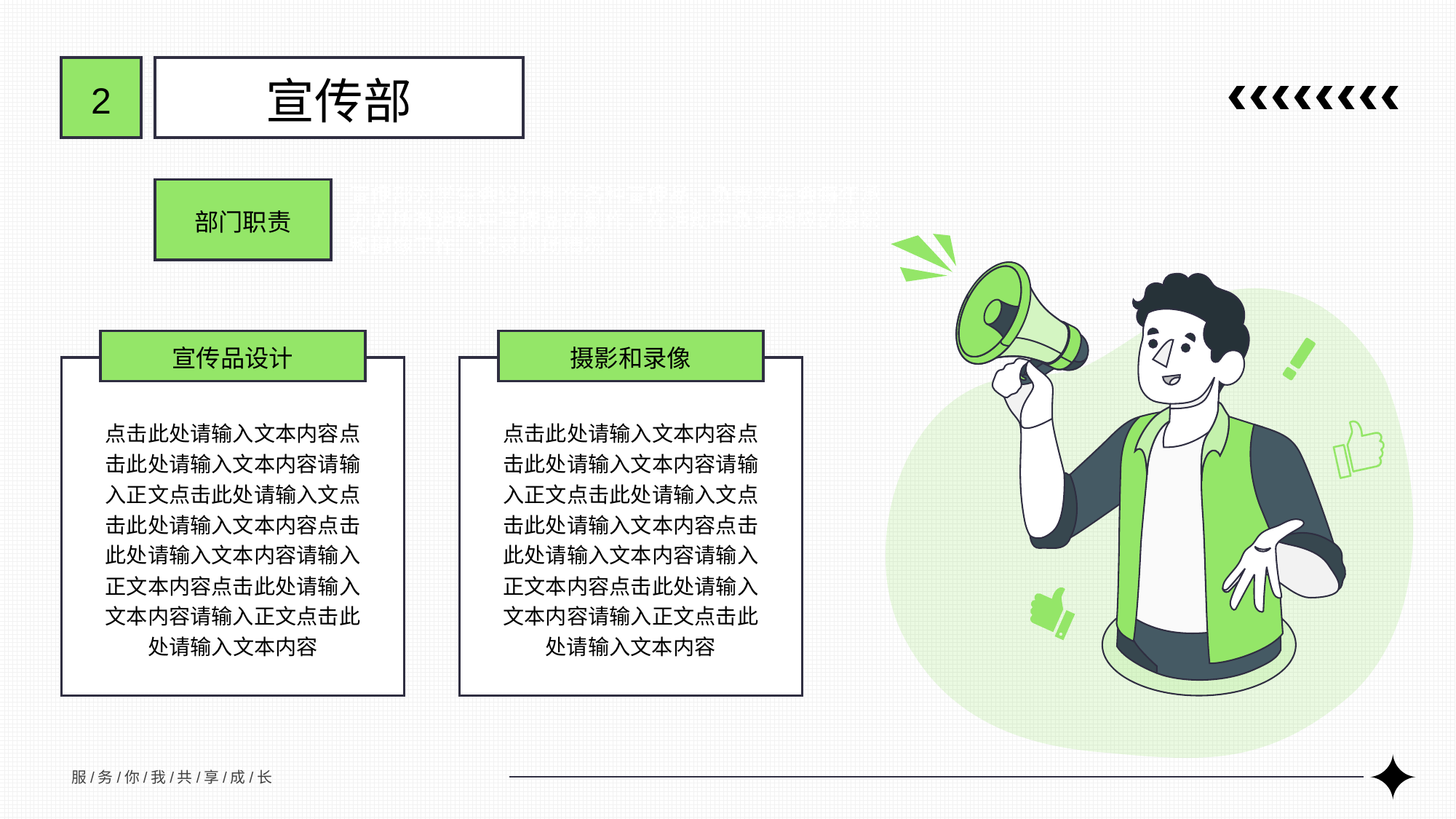

2
宣传部
部门职责
宣传部为学生会设计制作各种宣传品，负责学生会每年承办的所有活动中宣传品的制作，在活动中负责相应的摄影和摄像工作，记录现场情况。

宣传品设计
摄影和录像

点击此处请输入文本内容点击此处请输入文本内容请输入正文点击此处请输入文点击此处请输入文本内容点击此处请输入文本内容请输入正文本内容点击此处请输入文本内容请输入正文点击此处请输入文本内容
点击此处请输入文本内容点击此处请输入文本内容请输入正文点击此处请输入文点击此处请输入文本内容点击此处请输入文本内容请输入正文本内容点击此处请输入文本内容请输入正文点击此处请输入文本内容